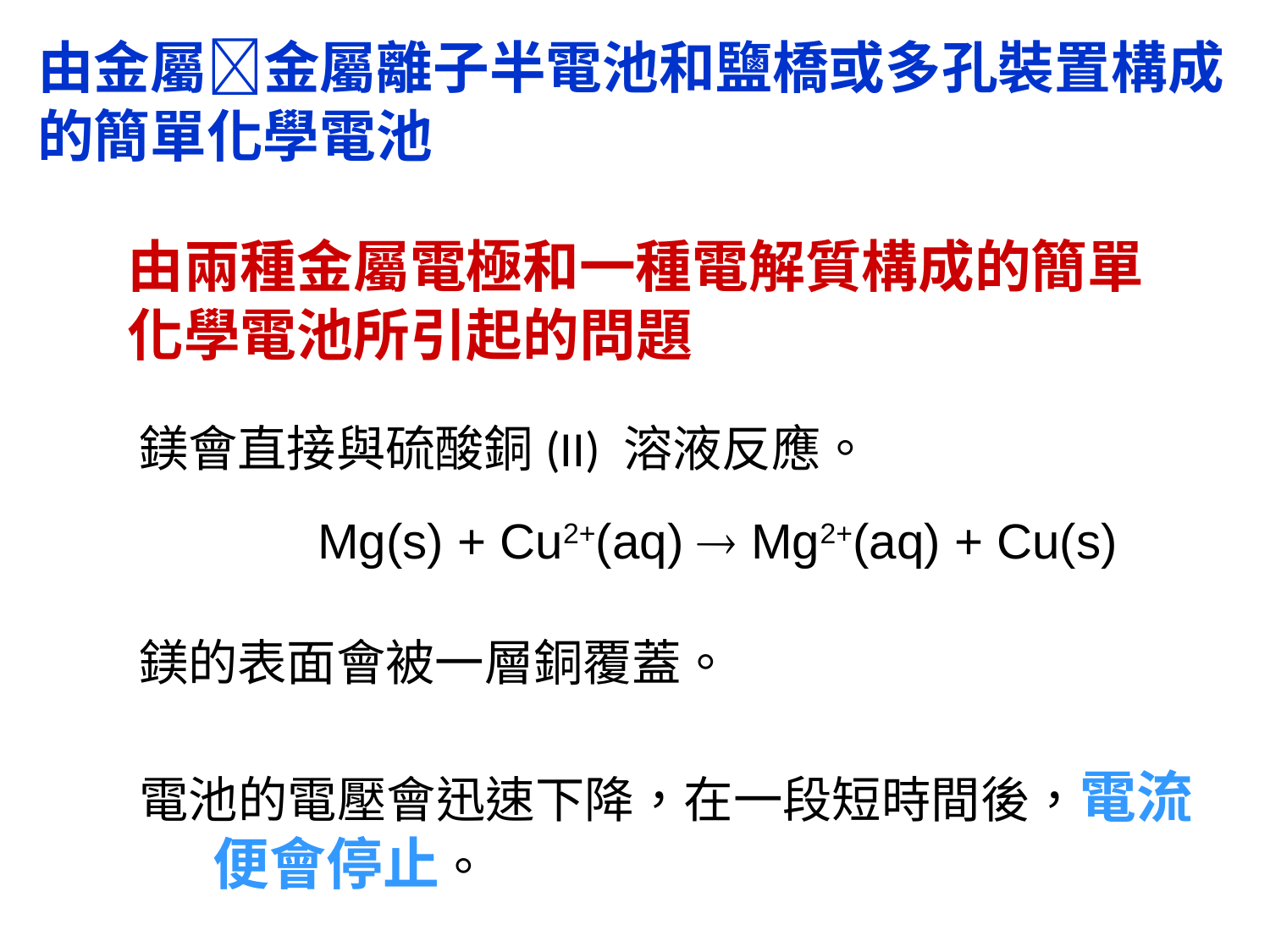

由金屬−金屬離子半電池和鹽橋或多孔裝置構成的簡單化學電池
由兩種金屬電極和一種電解質構成的簡單化學電池所引起的問題
鎂會直接與硫酸銅(II) 溶液反應。
Mg(s) + Cu2+(aq) → Mg2+(aq) + Cu(s)
鎂的表面會被一層銅覆蓋。
電池的電壓會迅速下降，在一段短時間後，電流便會停止。